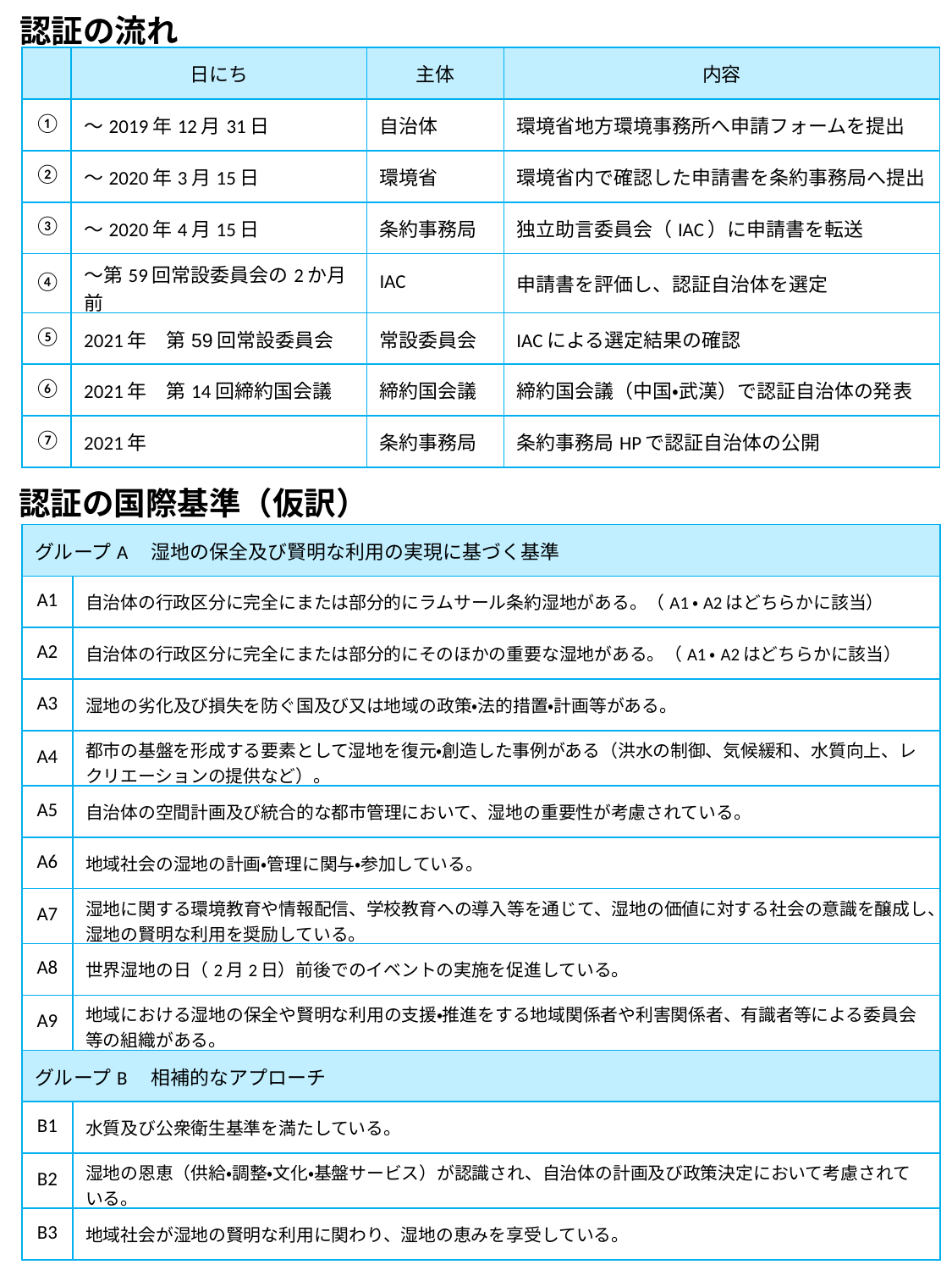

認証の流れ
|  | 日にち | 主体 | 内容 |
| --- | --- | --- | --- |
| ① | ～2019年12月31日 | 自治体 | 環境省地方環境事務所へ申請フォームを提出 |
| ② | ～2020年3月15日 | 環境省 | 環境省内で確認した申請書を条約事務局へ提出 |
| ③ | ～2020年4月15日 | 条約事務局 | 独立助言委員会（IAC）に申請書を転送 |
| ④ | ～第59回常設委員会の2か月前 | IAC | 申請書を評価し、認証自治体を選定 |
| ⑤ | 2021年　第59回常設委員会 | 常設委員会 | IACによる選定結果の確認 |
| ⑥ | 2021年　第14回締約国会議 | 締約国会議 | 締約国会議（中国・武漢）で認証自治体の発表 |
| ⑦ | 2021年 | 条約事務局 | 条約事務局HPで認証自治体の公開 |
認証の国際基準（仮訳）
| グループA　湿地の保全及び賢明な利用の実現に基づく基準 |  |
| --- | --- |
| A1 | 自治体の行政区分に完全にまたは部分的にラムサール条約湿地がある。（A1・A2はどちらかに該当） |
| A2 | 自治体の行政区分に完全にまたは部分的にそのほかの重要な湿地がある。（A1・A2はどちらかに該当） |
| A3 | 湿地の劣化及び損失を防ぐ国及び又は地域の政策・法的措置・計画等がある。 |
| A4 | 都市の基盤を形成する要素として湿地を復元・創造した事例がある（洪水の制御、気候緩和、水質向上、レクリエーションの提供など）。 |
| A5 | 自治体の空間計画及び統合的な都市管理において、湿地の重要性が考慮されている。 |
| A6 | 地域社会の湿地の計画・管理に関与・参加している。 |
| A7 | 湿地に関する環境教育や情報配信、学校教育への導入等を通じて、湿地の価値に対する社会の意識を醸成し、湿地の賢明な利用を奨励している。 |
| A8 | 世界湿地の日（2月2日）前後でのイベントの実施を促進している。 |
| A9 | 地域における湿地の保全や賢明な利用の支援・推進をする地域関係者や利害関係者、有識者等による委員会等の組織がある。 |
| グループB　相補的なアプローチ |  |
| B1 | 水質及び公衆衛生基準を満たしている。 |
| B2 | 湿地の恩恵（供給・調整・文化・基盤サービス）が認識され、自治体の計画及び政策決定において考慮されている。 |
| B3 | 地域社会が湿地の賢明な利用に関わり、湿地の恵みを享受している。 |